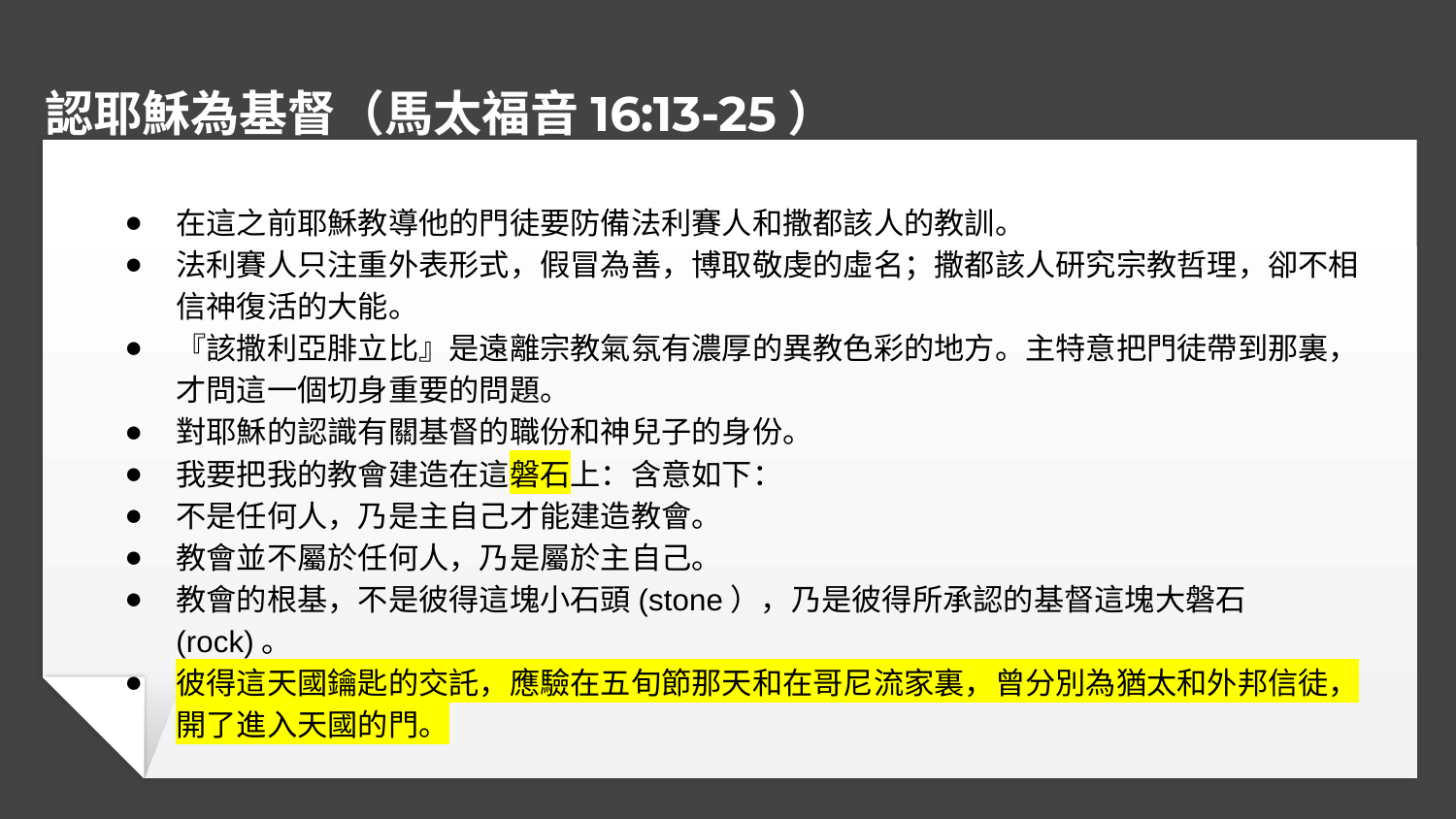

# 認耶穌為基督（馬太福音16:13-25）
在這之前耶穌教導他的門徒要防備法利賽人和撒都該人的教訓。
法利賽人只注重外表形式，假冒為善，博取敬虔的虛名；撒都該人研究宗教哲理，卻不相信神復活的大能。
『該撒利亞腓立比』是遠離宗教氣氛有濃厚的異教色彩的地方。主特意把門徒帶到那裏，才問這一個切身重要的問題。
對耶穌的認識有關基督的職份和神兒子的身份。
我要把我的教會建造在這磐石上：含意如下：
不是任何人，乃是主自己才能建造教會。
教會並不屬於任何人，乃是屬於主自己。
教會的根基，不是彼得這塊小石頭(stone），乃是彼得所承認的基督這塊大磐石(rock)。
彼得這天國鑰匙的交託，應驗在五旬節那天和在哥尼流家裏，曾分別為猶太和外邦信徒，開了進入天國的門。